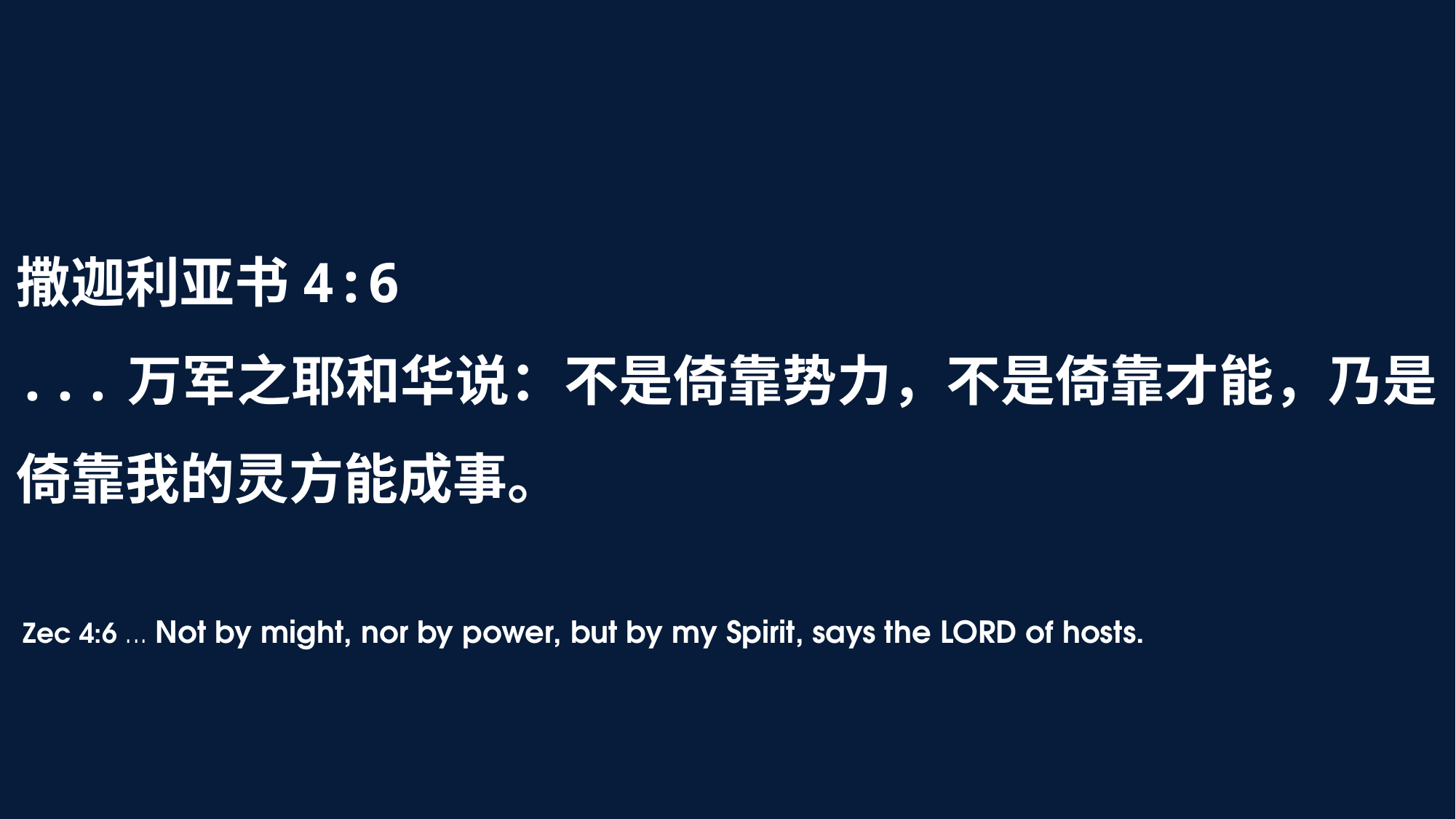

撒迦利亚书4:6
...万军之耶和华说：不是倚靠势力，不是倚靠才能，乃是倚靠我的灵方能成事。
Zec 4:6 ... Not by might, nor by power, but by my Spirit, says the LORD of hosts.